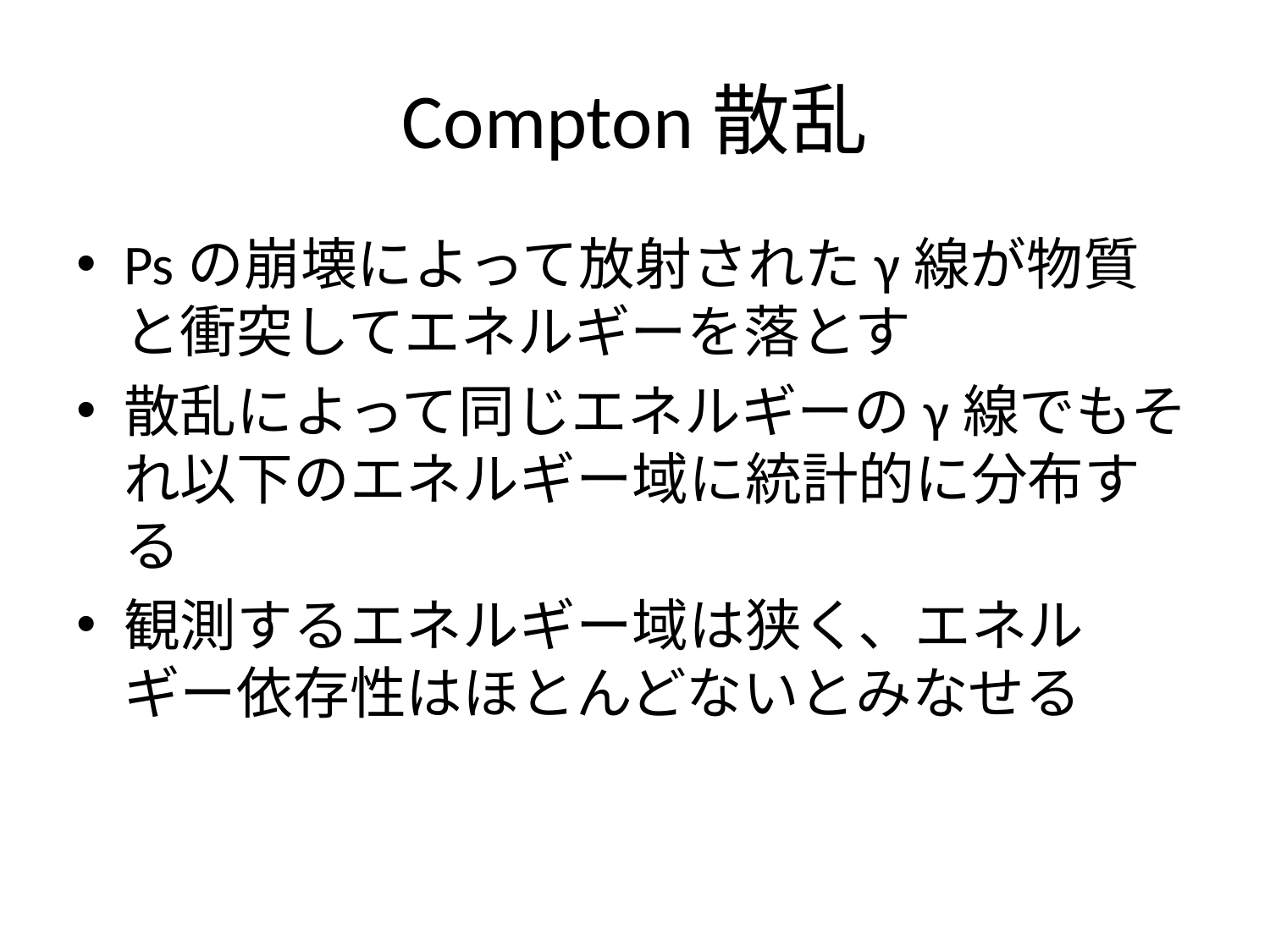

# Compton散乱
Psの崩壊によって放射されたγ線が物質と衝突してエネルギーを落とす
散乱によって同じエネルギーのγ線でもそれ以下のエネルギー域に統計的に分布する
観測するエネルギー域は狭く、エネルギー依存性はほとんどないとみなせる